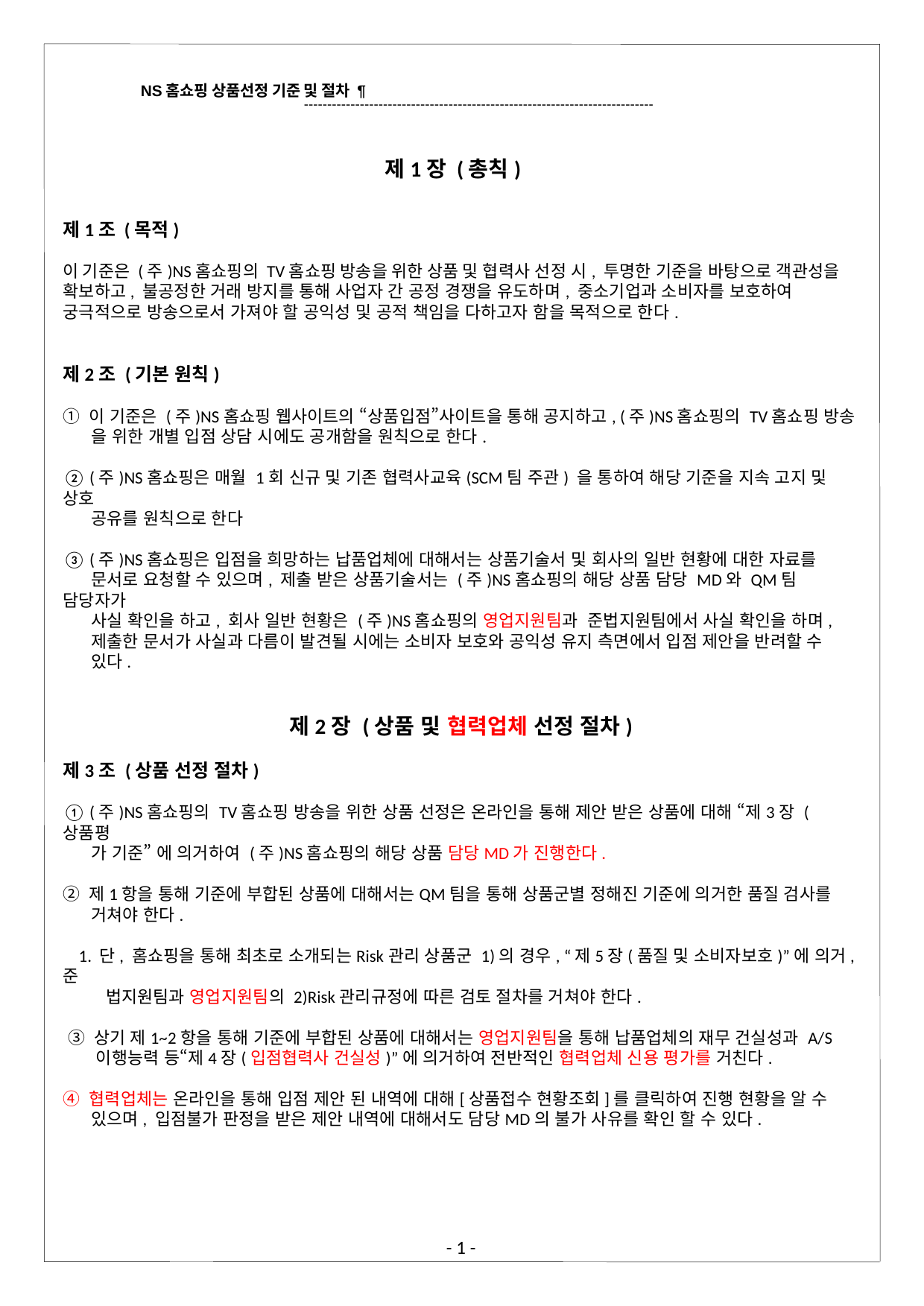

NS홈쇼핑 상품선정 기준 및 절차 ¶
---------------------------------------------------------------------------
제1장 (총칙)
제1조 (목적)

이 기준은 (주)NS홈쇼핑의 TV홈쇼핑 방송을 위한 상품 및 협력사 선정 시, 투명한 기준을 바탕으로 객관성을 확보하고, 불공정한 거래 방지를 통해 사업자 간 공정 경쟁을 유도하며, 중소기업과 소비자를 보호하여 궁극적으로 방송으로서 가져야 할 공익성 및 공적 책임을 다하고자 함을 목적으로 한다.

제2조 (기본 원칙)

① 이 기준은 (주)NS홈쇼핑 웹사이트의 “상품입점”사이트을 통해 공지하고, (주)NS홈쇼핑의 TV홈쇼핑 방송
     을 위한 개별 입점 상담 시에도 공개함을 원칙으로 한다.

② (주)NS홈쇼핑은 매월 1회 신규 및 기존 협력사교육(SCM팀 주관) 을 통하여 해당 기준을 지속 고지 및 상호
     공유를 원칙으로 한다

③ (주)NS홈쇼핑은 입점을 희망하는 납품업체에 대해서는 상품기술서 및 회사의 일반 현황에 대한 자료를
     문서로 요청할 수 있으며, 제출 받은 상품기술서는 (주)NS홈쇼핑의 해당 상품 담당 MD와 QM팀 담당자가
     사실 확인을 하고, 회사 일반 현황은 (주)NS홈쇼핑의 영업지원팀과  준법지원팀에서 사실 확인을 하며,
     제출한 문서가 사실과 다름이 발견될 시에는 소비자 보호와 공익성 유지 측면에서 입점 제안을 반려할 수
     있다.

제2장 (상품 및 협력업체 선정 절차)

제3조 (상품 선정 절차)

① (주)NS홈쇼핑의 TV홈쇼핑 방송을 위한 상품 선정은 온라인을 통해 제안 받은 상품에 대해 “제3장 (상품평
     가 기준” 에 의거하여 (주)NS홈쇼핑의 해당 상품 담당MD가 진행한다.

② 제1항을 통해 기준에 부합된 상품에 대해서는QM팀을 통해 상품군별 정해진 기준에 의거한 품질 검사를
     거쳐야 한다.

    1. 단, 홈쇼핑을 통해 최초로 소개되는Risk관리 상품군 1)의 경우, “제5장(품질 및 소비자보호)”에 의거, 준
        법지원팀과 영업지원팀의 2)Risk관리규정에 따른 검토 절차를 거쳐야 한다.

 ③ 상기 제1~2항을 통해 기준에 부합된 상품에 대해서는 영업지원팀을 통해 납품업체의 재무 건실성과 A/S
      이행능력 등“제4장(입점협력사 건실성)”에 의거하여 전반적인 협력업체 신용 평가를 거친다.

④ 협력업체는 온라인을 통해 입점 제안 된 내역에 대해[상품접수 현황조회]를 클릭하여 진행 현황을 알 수
     있으며, 입점불가 판정을 받은 제안 내역에 대해서도 담당MD의 불가 사유를 확인 할 수 있다.

- 1 -